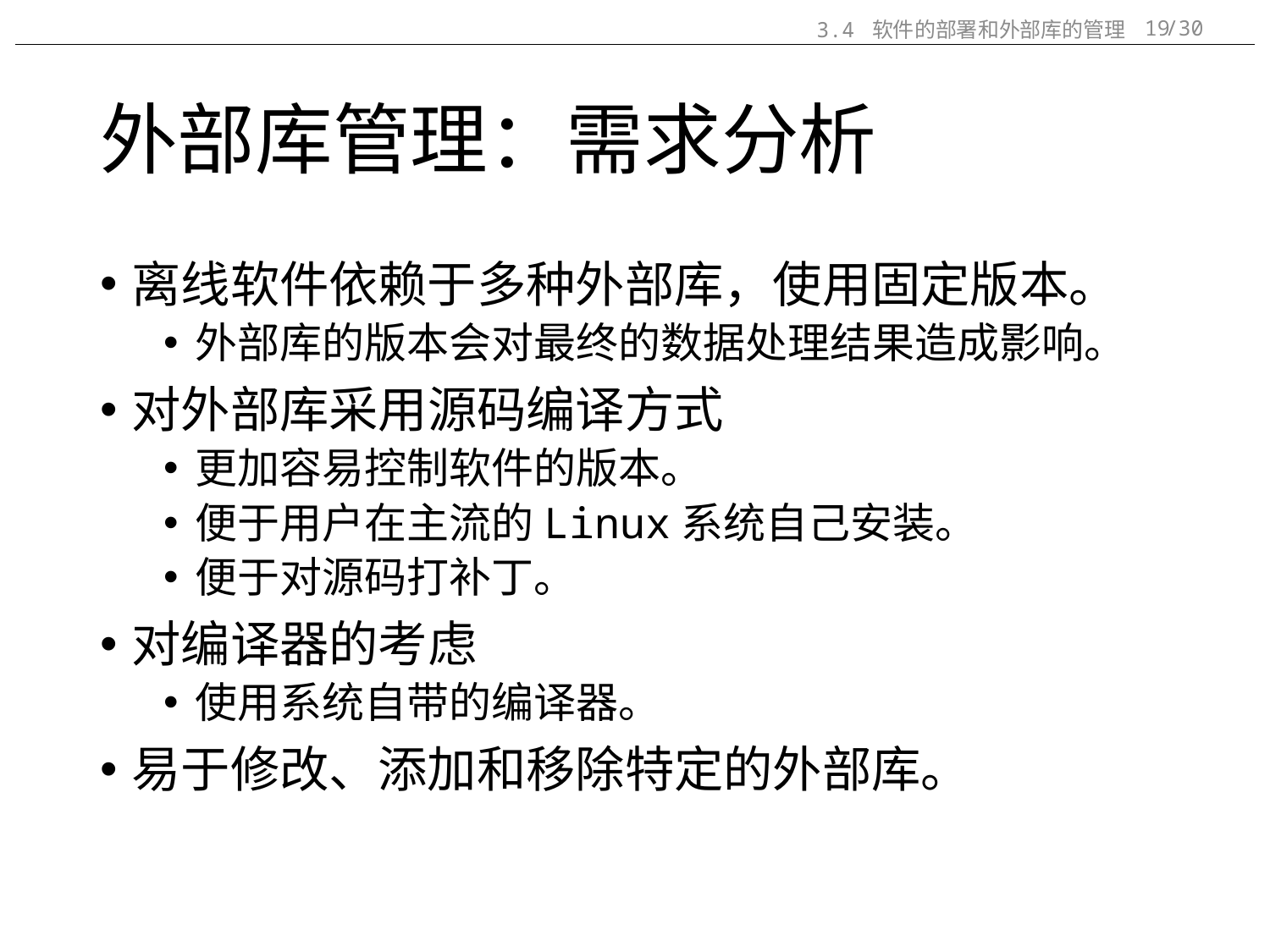

3.4 软件的部署和外部库的管理
/30
19
# 外部库管理：需求分析
离线软件依赖于多种外部库，使用固定版本。
外部库的版本会对最终的数据处理结果造成影响。
对外部库采用源码编译方式
更加容易控制软件的版本。
便于用户在主流的Linux系统自己安装。
便于对源码打补丁。
对编译器的考虑
使用系统自带的编译器。
易于修改、添加和移除特定的外部库。